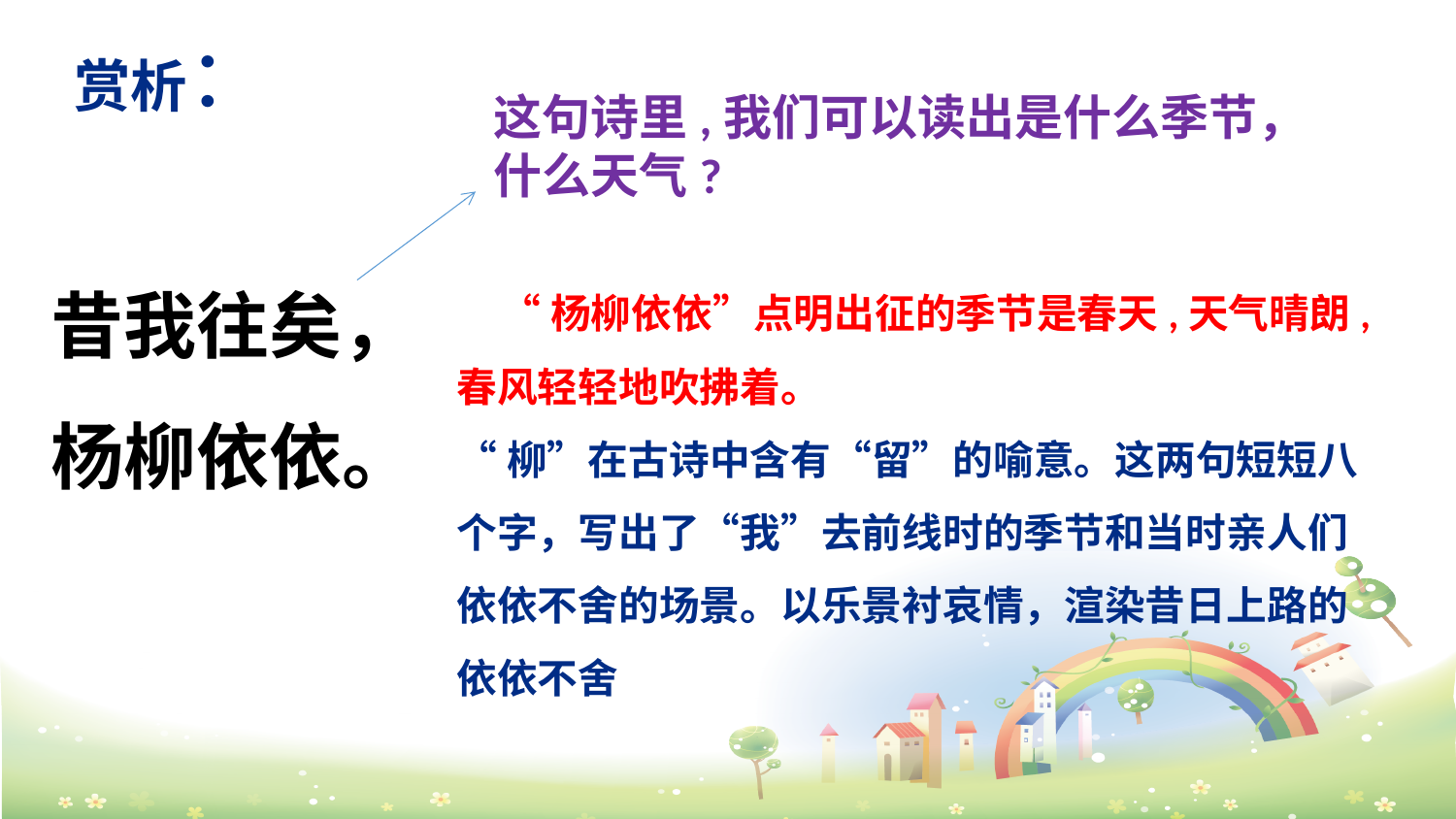

赏析：
这句诗里,我们可以读出是什么季节，什么天气?
昔我往矣，
杨柳依依。
    “杨柳依依”点明出征的季节是春天,天气晴朗,春风轻轻地吹拂着。
“柳”在古诗中含有“留”的喻意。这两句短短八个字，写出了“我”去前线时的季节和当时亲人们依依不舍的场景。以乐景衬哀情，渲染昔日上路的依依不舍